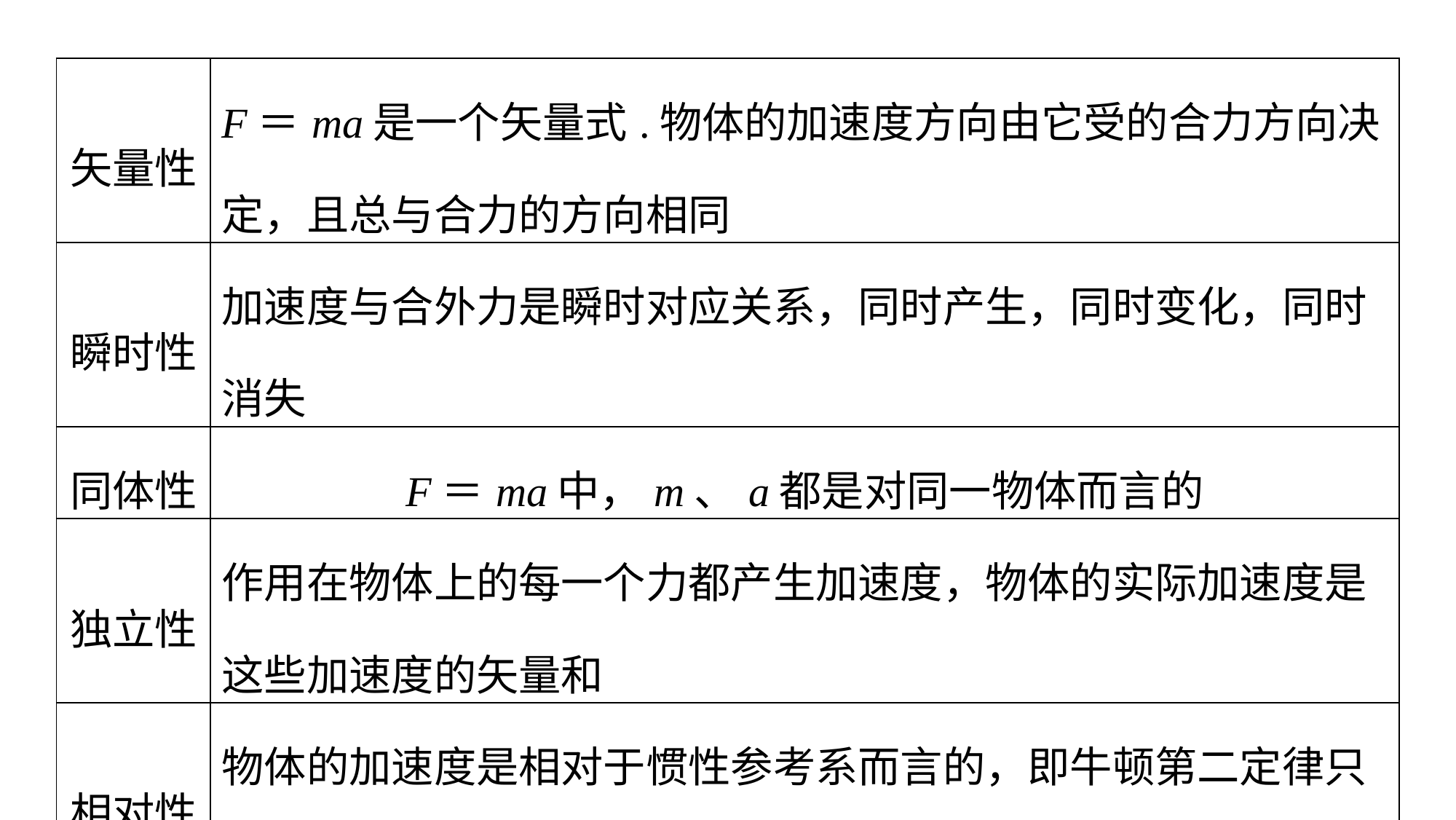

| 矢量性 | F＝ma是一个矢量式.物体的加速度方向由它受的合力方向决定，且总与合力的方向相同 |
| --- | --- |
| 瞬时性 | 加速度与合外力是瞬时对应关系，同时产生，同时变化，同时消失 |
| 同体性 | F＝ma中，m、a都是对同一物体而言的 |
| 独立性 | 作用在物体上的每一个力都产生加速度，物体的实际加速度是这些加速度的矢量和 |
| 相对性 | 物体的加速度是相对于惯性参考系而言的，即牛顿第二定律只适用于惯性参考系 |